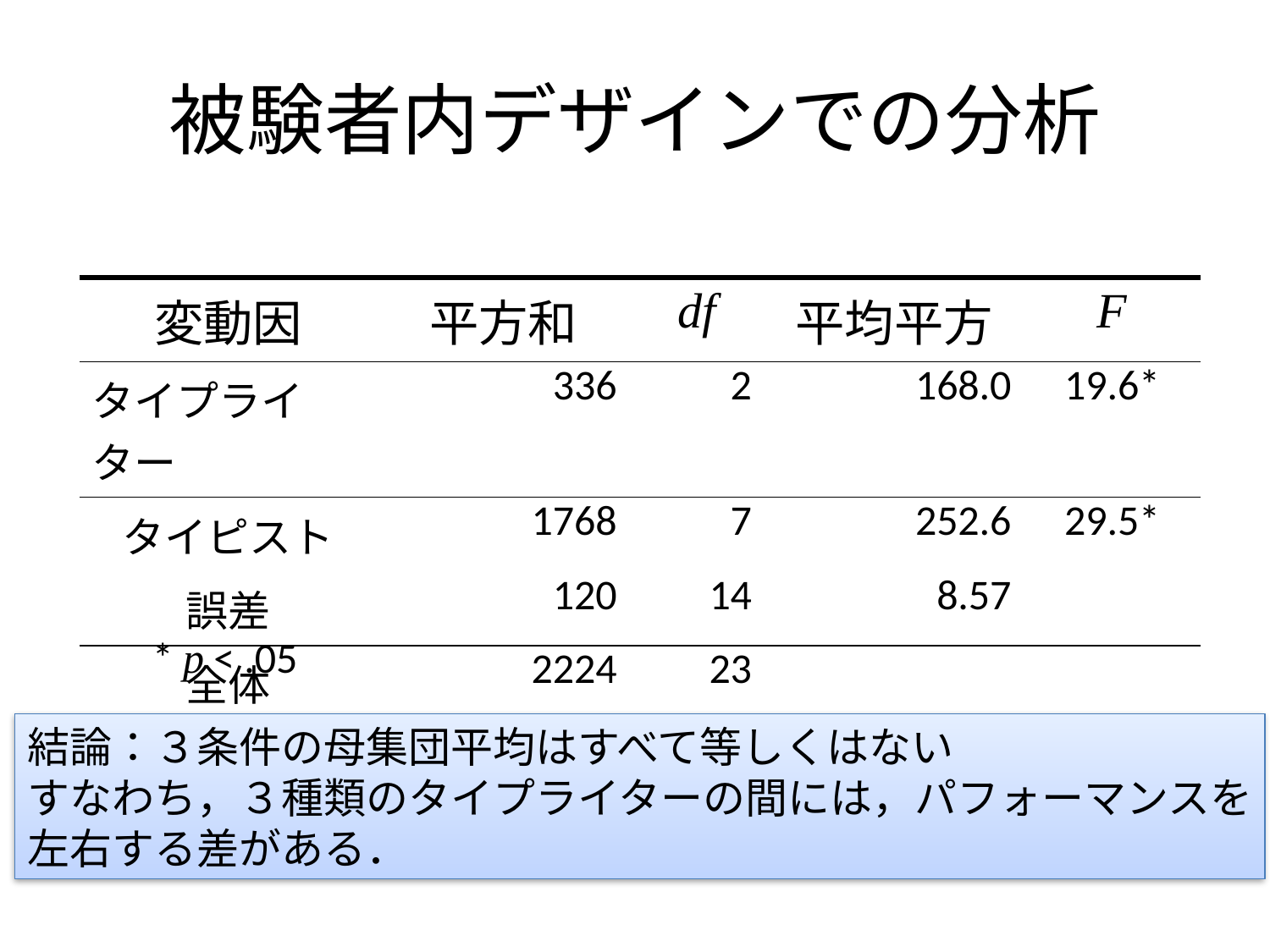

# 被験者内デザインでの分析
| 変動因 | 平方和 | df | 平均平方 | F |
| --- | --- | --- | --- | --- |
| タイプライター | 336 | 2 | 168.0 | 19.6\* |
| タイピスト | 1768 | 7 | 252.6 | 29.5\* |
| 誤差 | 120 | 14 | 8.57 |  |
| 全体 | 2224 | 23 |  |  |
* p < .05
結論：３条件の母集団平均はすべて等しくはない
すなわち，３種類のタイプライターの間には，パフォーマンスを
左右する差がある．